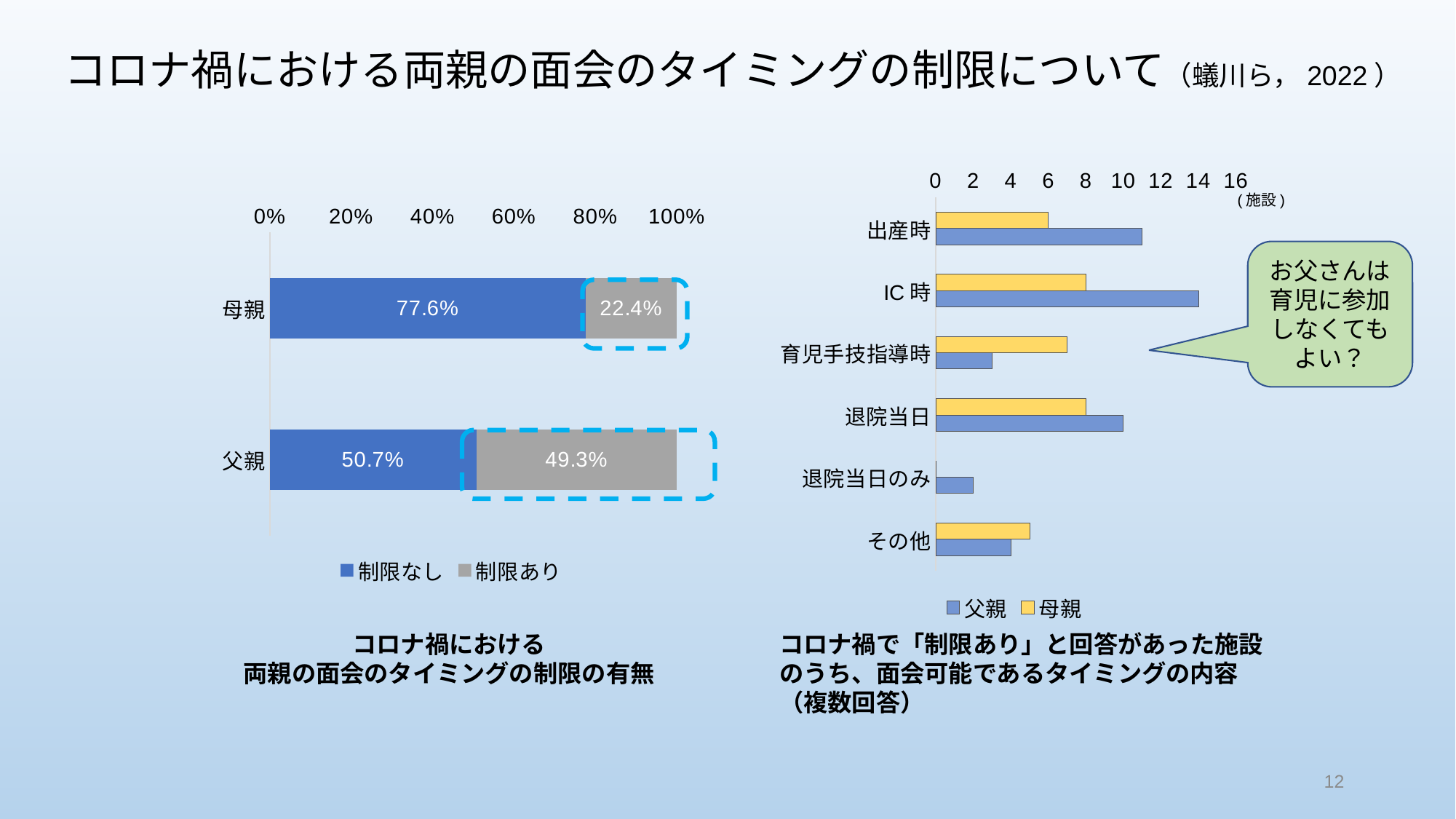

コロナ禍における両親の面会のタイミングの制限について（蟻川ら，2022）

### Chart

| Category | 母親 | 父親 |
|---|---|---|
| 出産時 | 6.0 | 11.0 |
| IC時 | 8.0 | 14.0 |
| 育児手技指導時 | 7.0 | 3.0 |
| 退院当日 | 8.0 | 10.0 |
| 退院当日のみ | 0.0 | 2.0 |
| その他 | 5.0 | 4.0 |

### Chart

| Category | 制限なし | 制限あり |
|---|---|---|
| 母親 | 0.7761194029850746 | 0.22388059701492538 |
| 父親 | 0.5074626865671642 | 0.4925373134328358 |
(施設)
お父さんは育児に参加しなくてもよい？

コロナ禍における
両親の面会のタイミングの制限の有無
コロナ禍で「制限あり」と回答があった施設のうち、面会可能であるタイミングの内容
（複数回答）
12